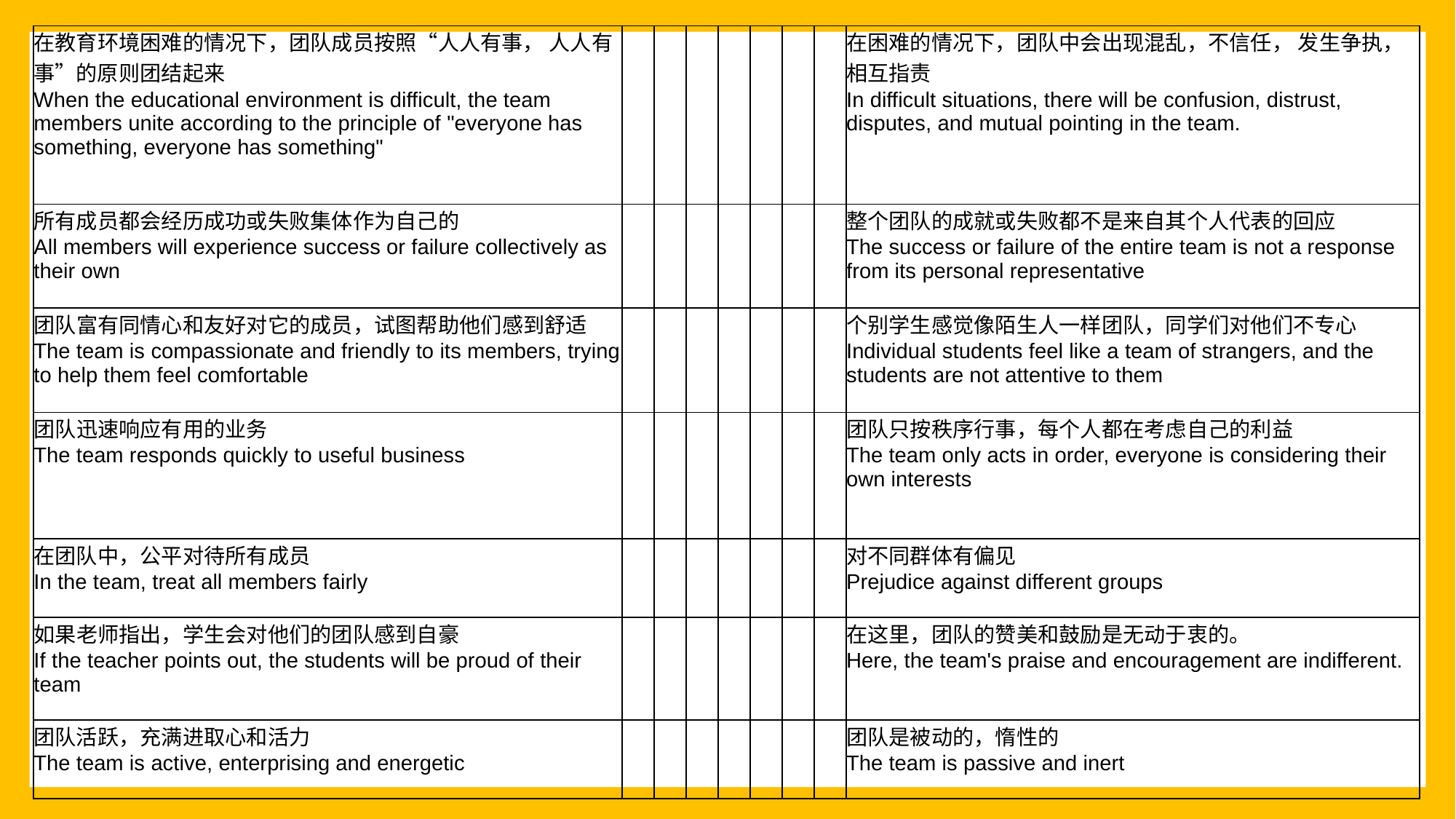

| 在教育环境困难的情况下，团队成员按照“人人有事， 人人有事”的原则团结起来 When the educational environment is difficult, the team members unite according to the principle of "everyone has something, everyone has something" |  |  |  |  |  |  |  | 在困难的情况下，团队中会出现混乱，不信任， 发生争执，相互指责 In difficult situations, there will be confusion, distrust, disputes, and mutual pointing in the team. |
| --- | --- | --- | --- | --- | --- | --- | --- | --- |
| 所有成员都会经历成功或失败集体作为自己的 All members will experience success or failure collectively as their own |  |  |  |  |  |  |  | 整个团队的成就或失败都不是来自其个人代表的回应 The success or failure of the entire team is not a response from its personal representative |
| 团队富有同情心和友好对它的成员，试图帮助他们感到舒适 The team is compassionate and friendly to its members, trying to help them feel comfortable |  |  |  |  |  |  |  | 个别学生感觉像陌生人一样团队，同学们对他们不专心Individual students feel like a team of strangers, and the students are not attentive to them |
| 团队迅速响应有用的业务 The team responds quickly to useful business |  |  |  |  |  |  |  | 团队只按秩序行事，每个人都在考虑自己的利益 The team only acts in order, everyone is considering their own interests |
| 在团队中，公平对待所有成员 In the team, treat all members fairly |  |  |  |  |  |  |  | 对不同群体有偏见 Prejudice against different groups |
| 如果老师指出，学生会对他们的团队感到自豪 If the teacher points out, the students will be proud of their team |  |  |  |  |  |  |  | 在这里，团队的赞美和鼓励是无动于衷的。 Here, the team's praise and encouragement are indifferent. |
| 团队活跃，充满进取心和活力 The team is active, enterprising and energetic |  |  |  |  |  |  |  | 团队是被动的，惰性的 The team is passive and inert |